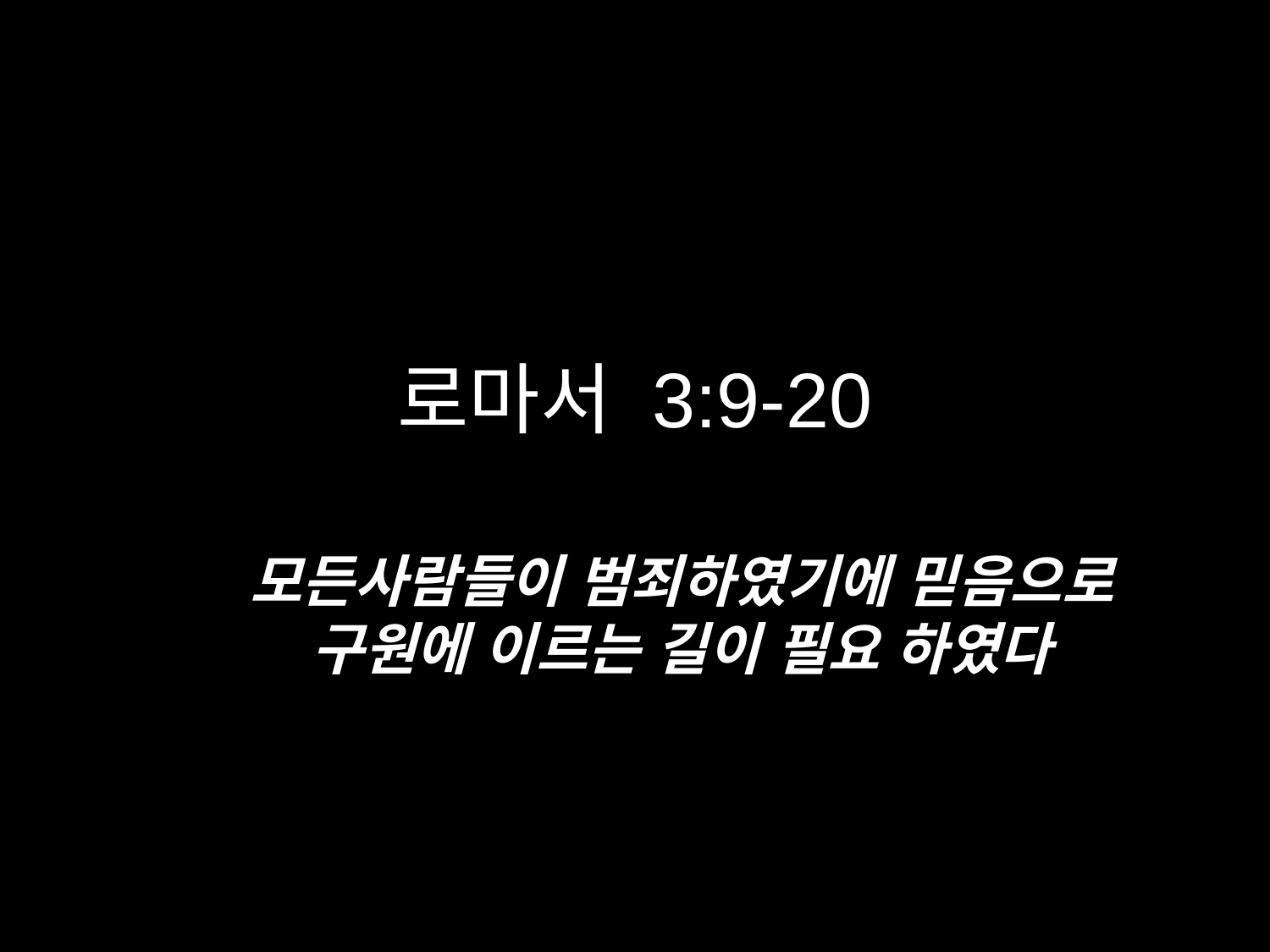

# 로마서 3:9-20
모든사람들이 범죄하였기에 믿음으로 구원에 이르는 길이 필요 하였다